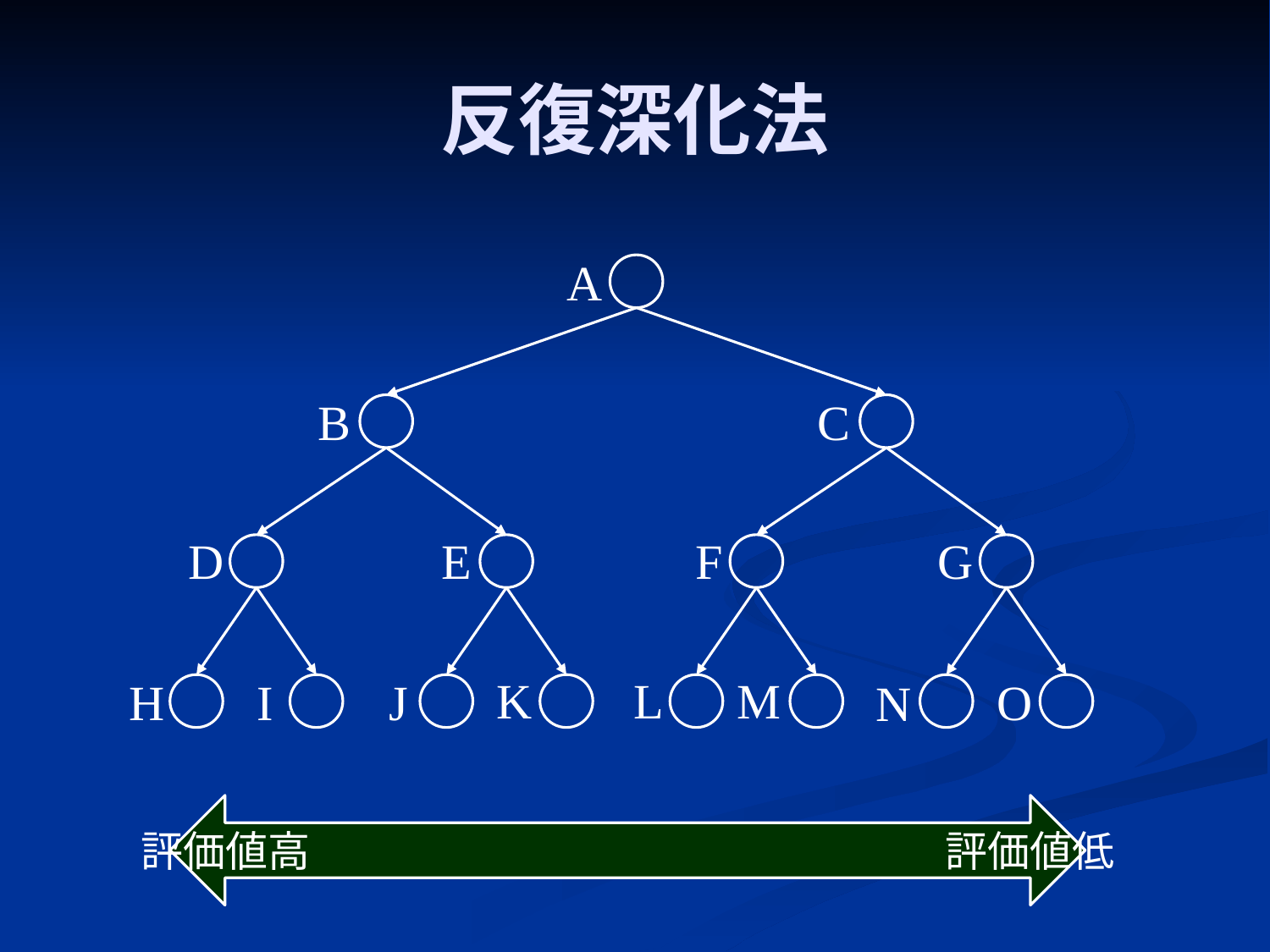

# 反復深化法
A

C

B

D

E

F

G

K

L

M

H

I

J

O

N

評価値高　　　　　　　　　　　　　　　評価値低